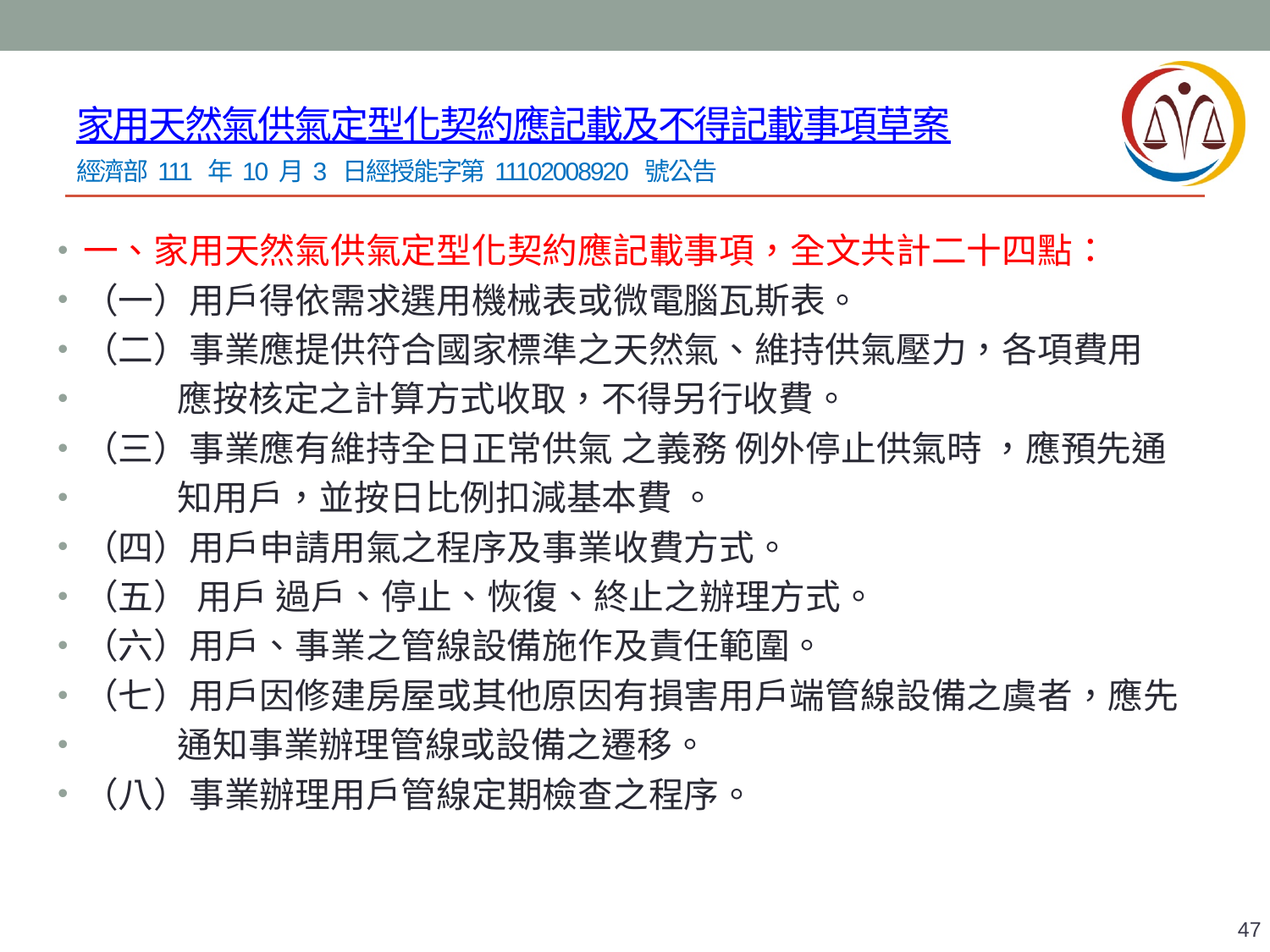

# 家用天然氣供氣定型化契約應記載及不得記載事項草案 經濟部 111  年 10 月 3  日經授能字第 11102008920  號公告
一、家用天然氣供氣定型化契約應記載事項，全文共計二十四點：
（一）用戶得依需求選用機械表或微電腦瓦斯表。
（二）事業應提供符合國家標準之天然氣、維持供氣壓力，各項費用
           應按核定之計算方式收取，不得另行收費。
（三）事業應有維持全日正常供氣 之義務 例外停止供氣時 ，應預先通
           知用戶，並按日比例扣減基本費 。
（四）用戶申請用氣之程序及事業收費方式。
（五） 用戶 過戶、停止、恢復、終止之辦理方式。
（六）用戶、事業之管線設備施作及責任範圍。
（七）用戶因修建房屋或其他原因有損害用戶端管線設備之虞者，應先
           通知事業辦理管線或設備之遷移。
（八）事業辦理用戶管線定期檢查之程序。
47